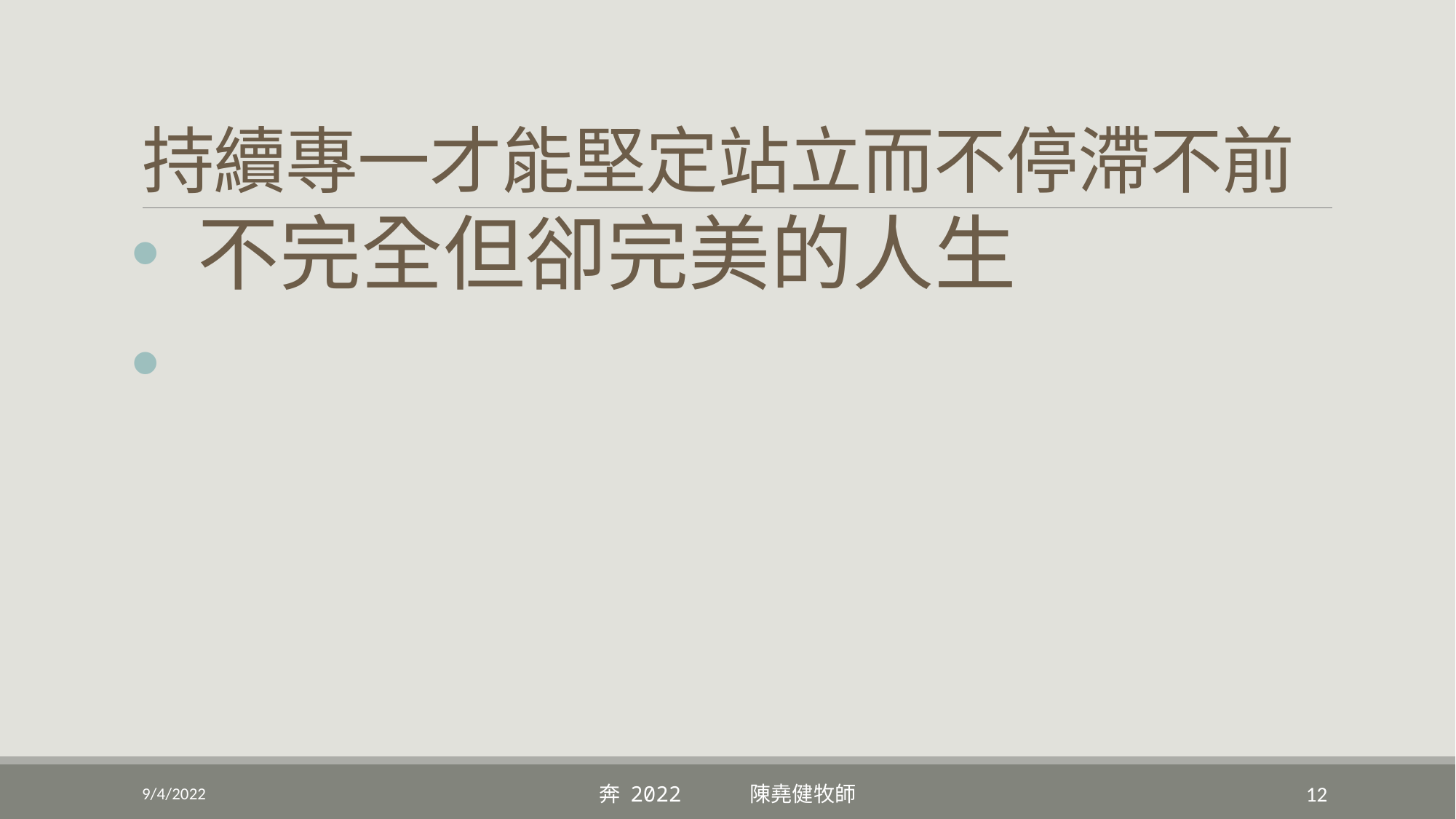

# 持續專一才能堅定站立而不停滯不前
 不完全但卻完美的人生

9/4/2022
奔 2022     陳堯健牧師
12